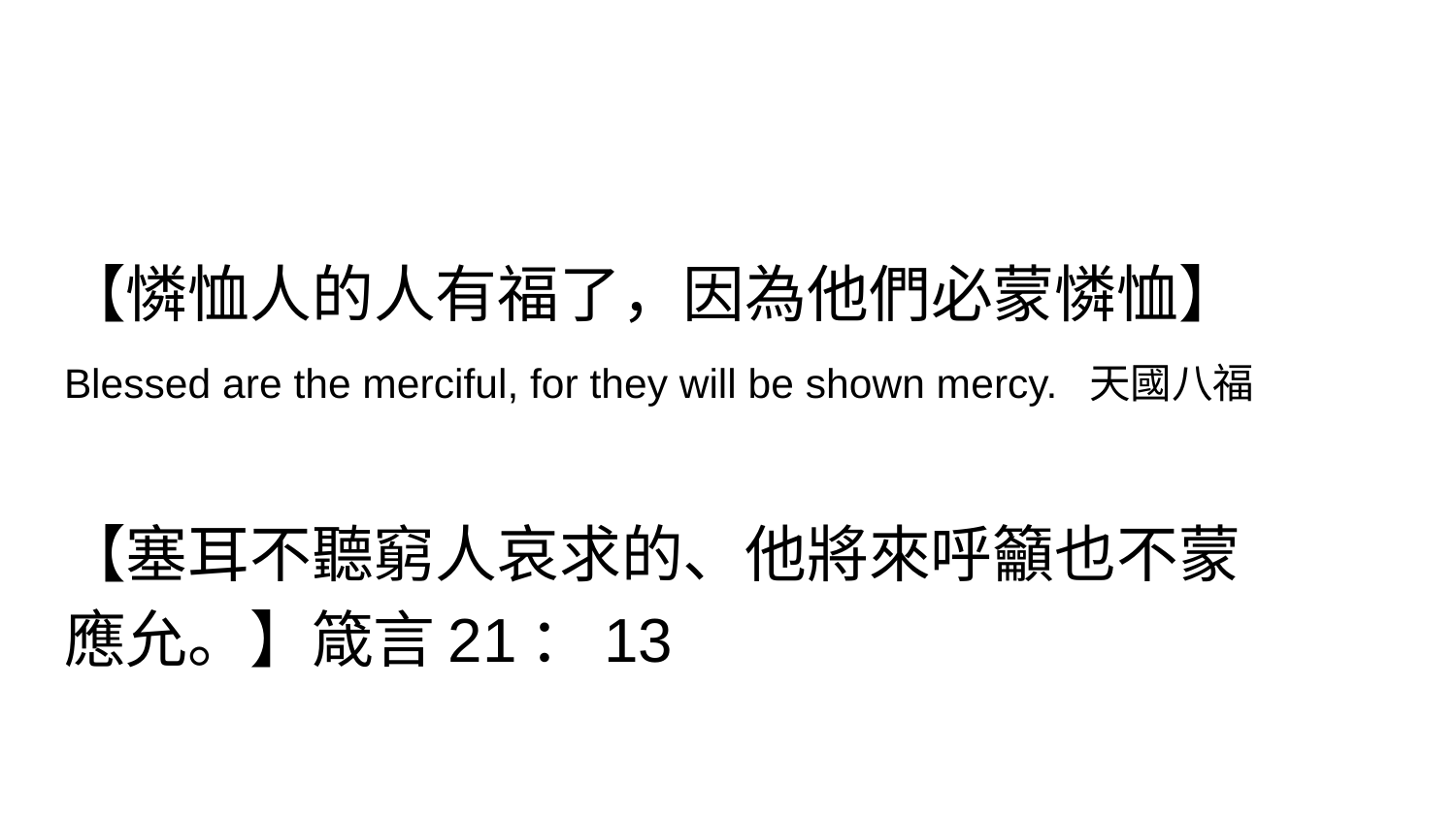

# 【憐恤人的人有福了，因為他們必蒙憐恤】
Blessed are the merciful, for they will be shown mercy.  天國八福

【塞耳不聽窮人哀求的、他將來呼籲也不蒙
應允。】箴言21：13